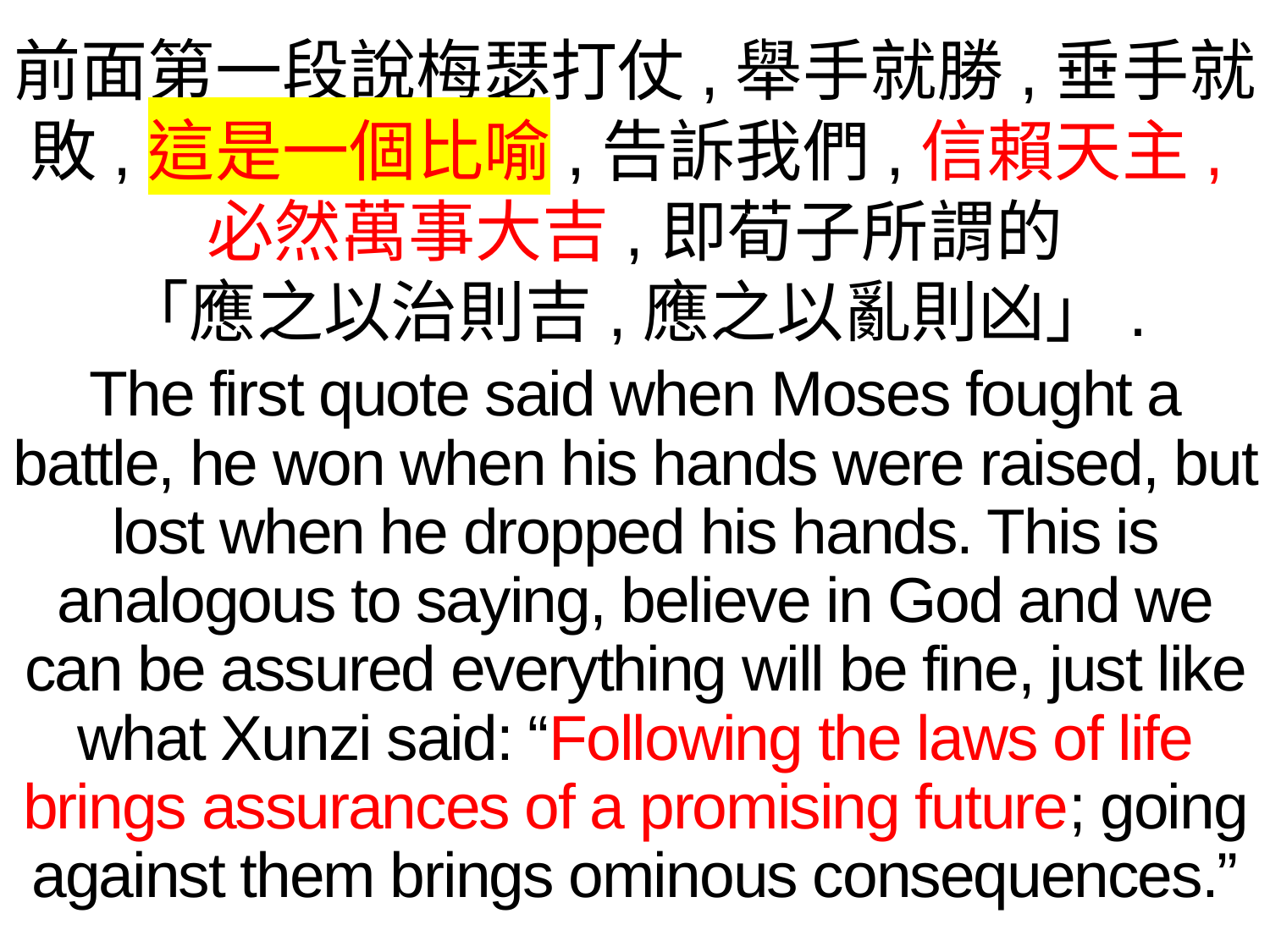

前面第一段說梅瑟打仗,舉手就勝,垂手就
敗,這是一個比喻,告訴我們,信賴天主,必然萬事大吉,即荀子所謂的
「應之以治則吉,應之以亂則凶」.
The first quote said when Moses fought a battle, he won when his hands were raised, but lost when he dropped his hands. This is analogous to saying, believe in God and we can be assured everything will be fine, just like what Xunzi said: “Following the laws of life brings assurances of a promising future; going against them brings ominous consequences.”